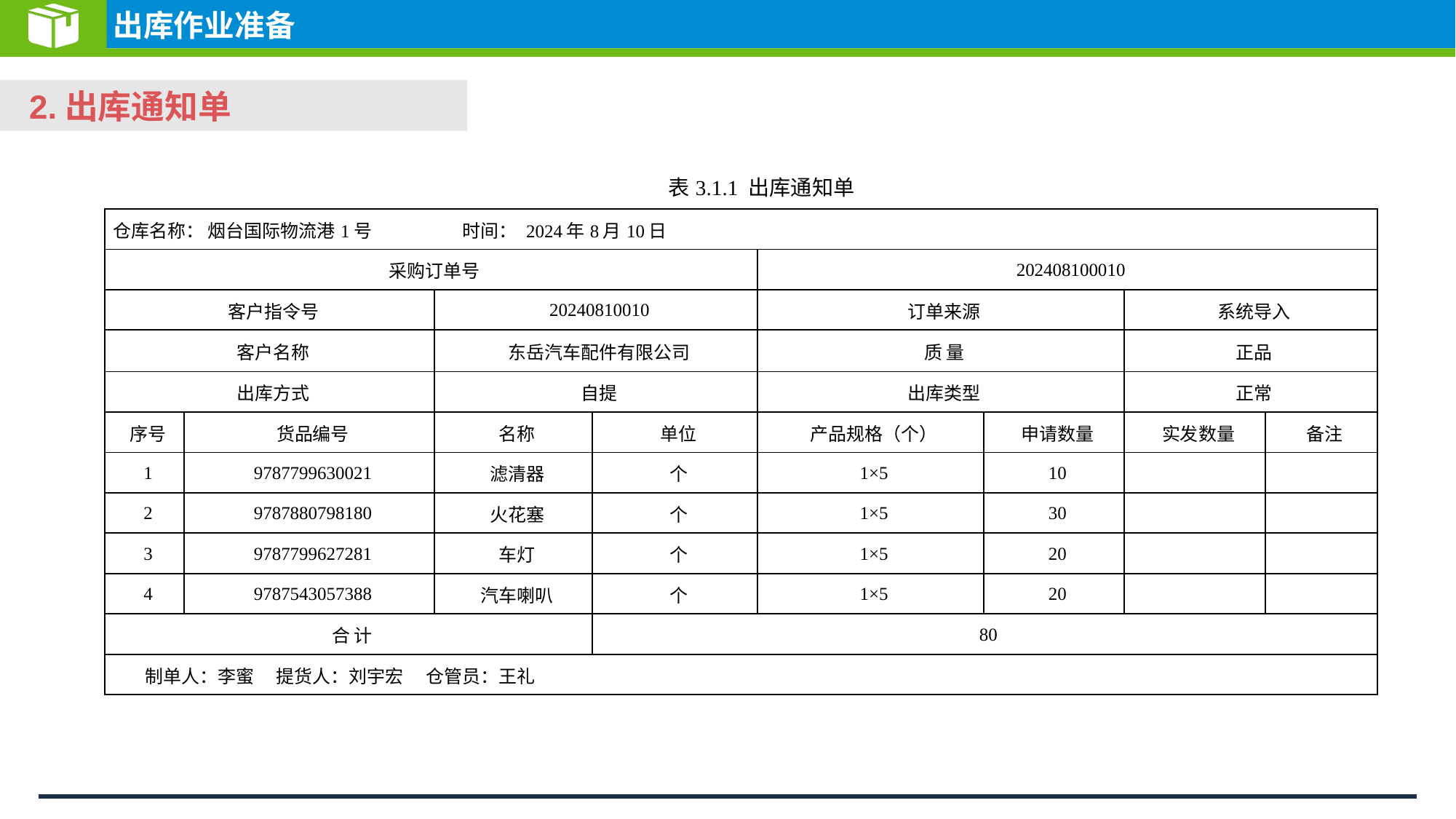

2.出库通知单
| 表3.1.1 出库通知单 |  |  |  |  |  |  |  |
| --- | --- | --- | --- | --- | --- | --- | --- |
| 仓库名称： 烟台国际物流港1号 时间： 2024年8月10日 |  |  |  |  |  |  |  |
| 采购订单号 |  |  |  | 202408100010 |  |  |  |
| 客户指令号 |  | 20240810010 |  | 订单来源 |  | 系统导入 |  |
| 客户名称 |  | 东岳汽车配件有限公司 |  | 质 量 |  | 正品 |  |
| 出库方式 |  | 自提 |  | 出库类型 |  | 正常 |  |
| 序号 | 货品编号 | 名称 | 单位 | 产品规格（个） | 申请数量 | 实发数量 | 备注 |
| 1 | 9787799630021 | 滤清器 | 个 | 1×5 | 10 |  |  |
| 2 | 9787880798180 | 火花塞 | 个 | 1×5 | 30 |  |  |
| 3 | 9787799627281 | 车灯 | 个 | 1×5 | 20 |  |  |
| 4 | 9787543057388 | 汽车喇叭 | 个 | 1×5 | 20 |  |  |
| 合 计 |  |  | 80 |  |  |  |  |
| 制单人：李蜜 提货人：刘宇宏 仓管员：王礼 |  |  |  |  |  |  |  |